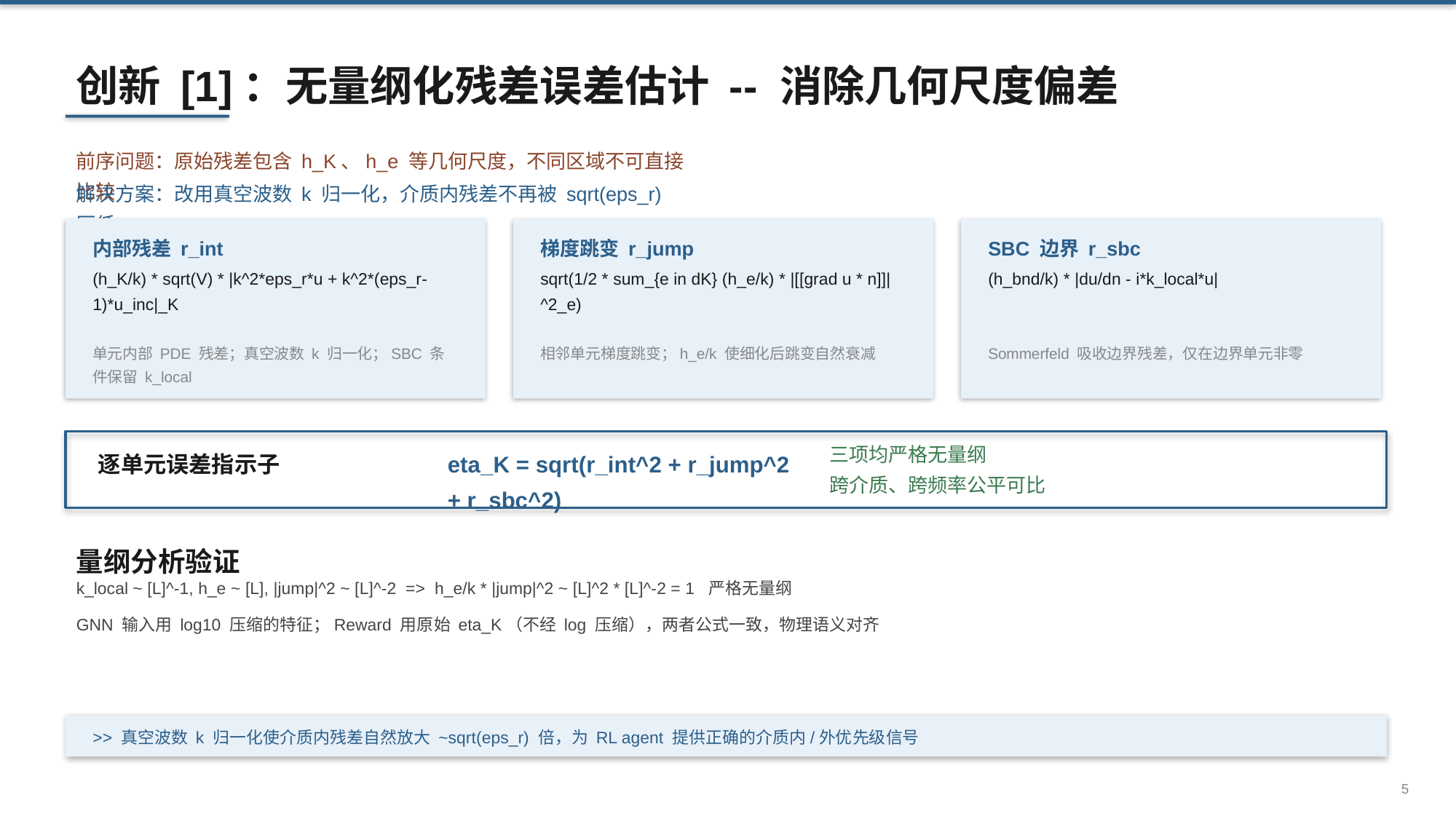

创新 [1]：无量纲化残差误差估计 -- 消除几何尺度偏差

前序问题：原始残差包含 h_K、h_e 等几何尺度，不同区域不可直接比较
解决方案：改用真空波数 k 归一化，介质内残差不再被 sqrt(eps_r) 压低

内部残差 r_int
梯度跳变 r_jump
SBC 边界 r_sbc
(h_K/k) * sqrt(V) * |k^2*eps_r*u + k^2*(eps_r-1)*u_inc|_K
sqrt(1/2 * sum_{e in dK} (h_e/k) * |[[grad u * n]]|^2_e)
(h_bnd/k) * |du/dn - i*k_local*u|
单元内部 PDE 残差；真空波数 k 归一化；SBC 条件保留 k_local
相邻单元梯度跳变；h_e/k 使细化后跳变自然衰减
Sommerfeld 吸收边界残差，仅在边界单元非零

逐单元误差指示子
eta_K = sqrt(r_int^2 + r_jump^2 + r_sbc^2)
三项均严格无量纲
跨介质、跨频率公平可比
量纲分析验证
k_local ~ [L]^-1, h_e ~ [L], |jump|^2 ~ [L]^-2  =>  h_e/k * |jump|^2 ~ [L]^2 * [L]^-2 = 1  严格无量纲
GNN 输入用 log10 压缩的特征；Reward 用原始 eta_K（不经 log 压缩），两者公式一致，物理语义对齐

>> 真空波数 k 归一化使介质内残差自然放大 ~sqrt(eps_r) 倍，为 RL agent 提供正确的介质内/外优先级信号
5